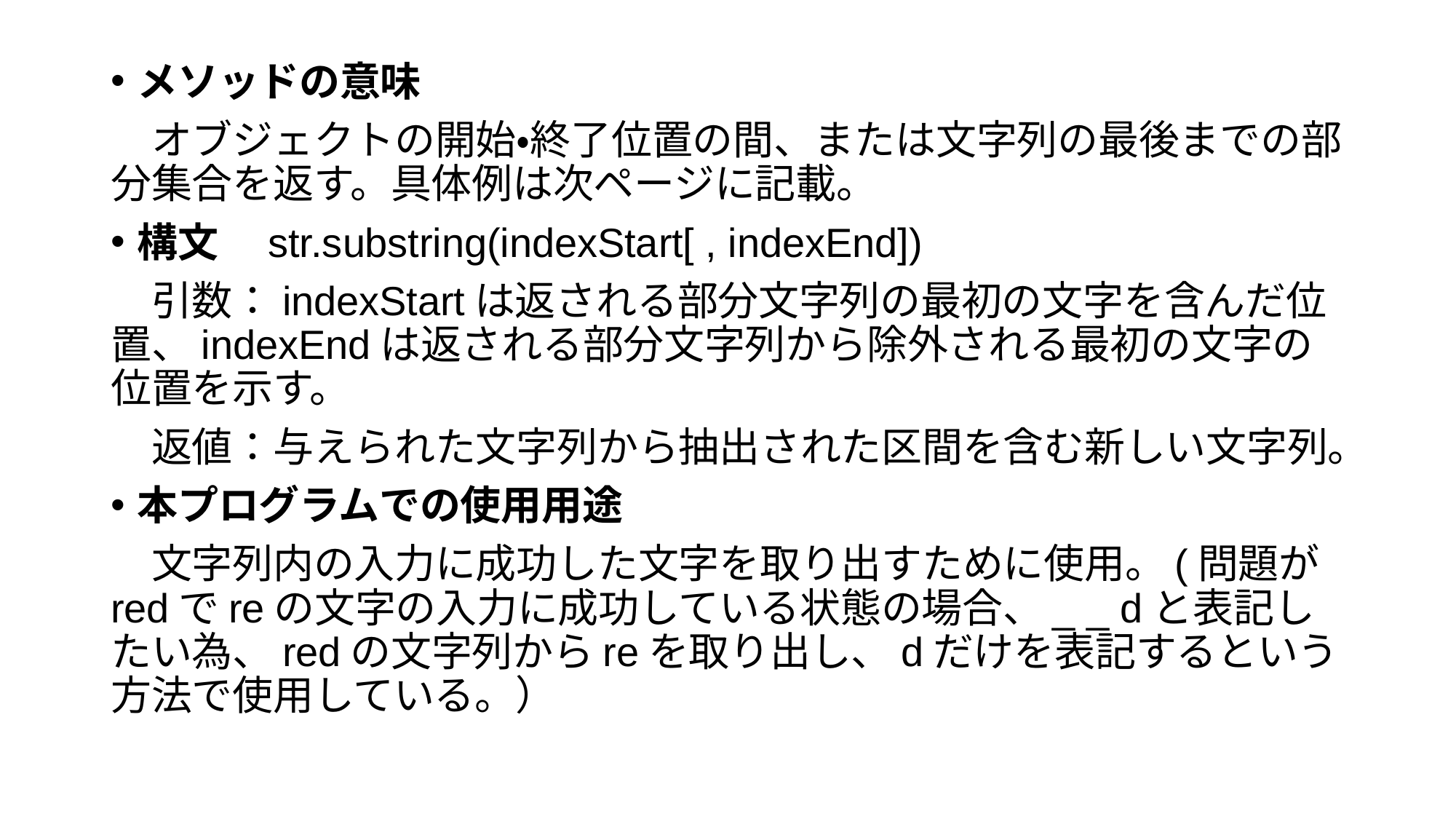

メソッドの意味
　オブジェクトの開始・終了位置の間、または文字列の最後までの部分集合を返す。具体例は次ページに記載。
構文　str.substring(indexStart[ , indexEnd])
　引数：indexStartは返される部分文字列の最初の文字を含んだ位置、indexEndは返される部分文字列から除外される最初の文字の位置を示す。
　返値：与えられた文字列から抽出された区間を含む新しい文字列。
本プログラムでの使用用途
　文字列内の入力に成功した文字を取り出すために使用。(問題がredでreの文字の入力に成功している状態の場合、_ _ dと表記したい為、redの文字列からreを取り出し、dだけを表記するという方法で使用している。）